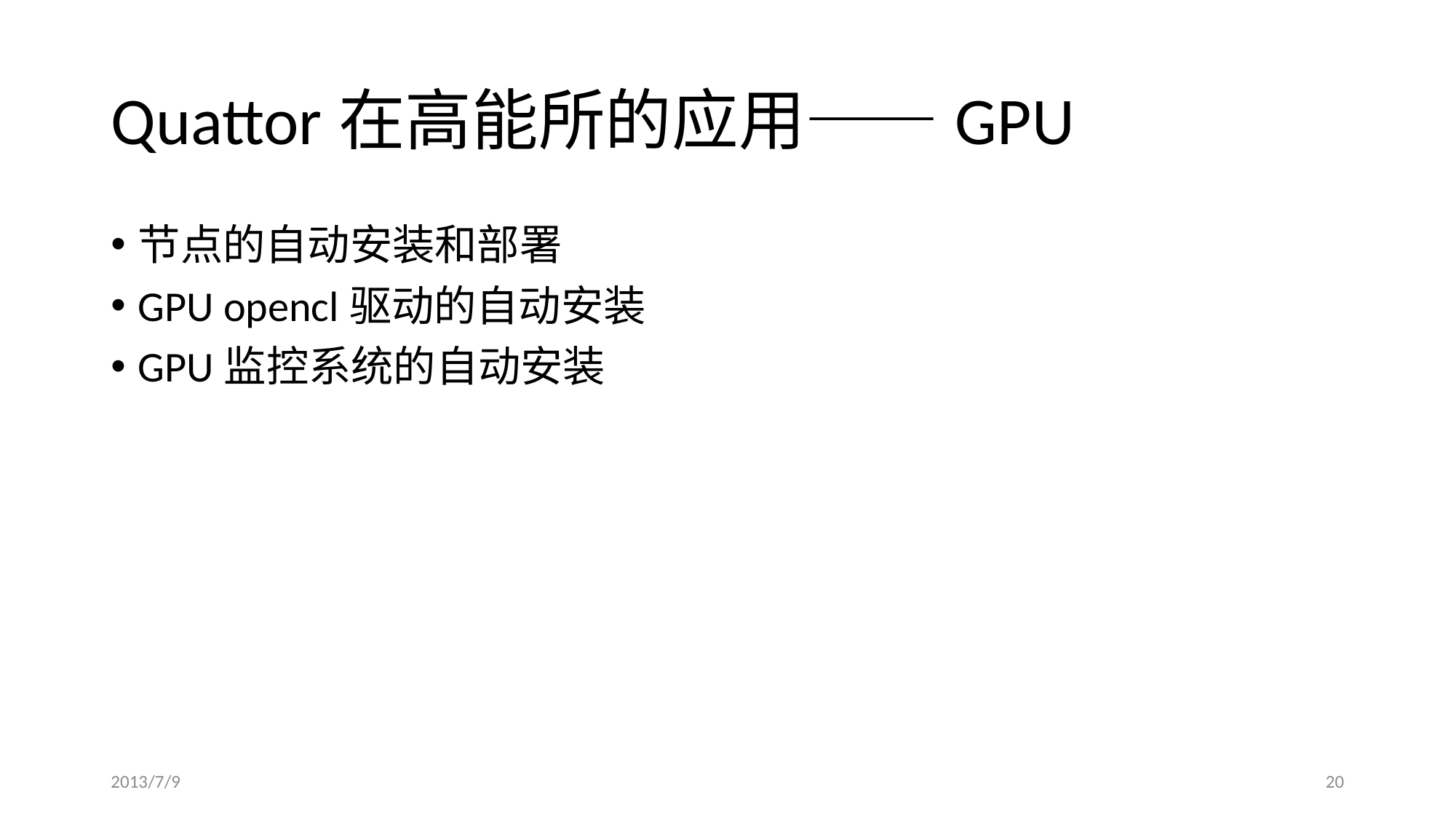

# Quattor在高能所的应用——GPU
节点的自动安装和部署
GPU opencl驱动的自动安装
GPU监控系统的自动安装
2013/7/9
20